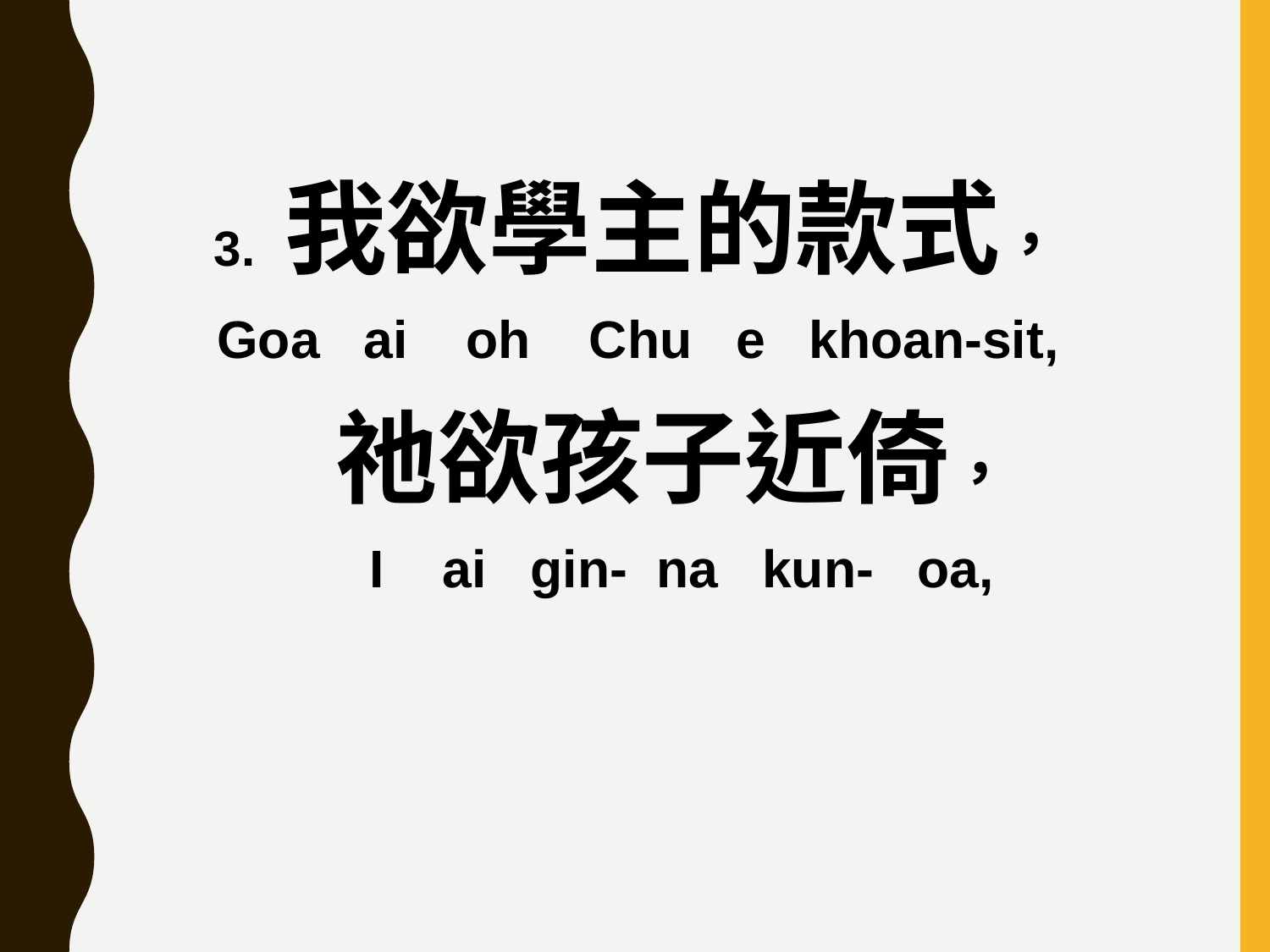

3. 我欲學主的款式，
Goa   ai    oh    Chu   e   khoan-sit,
  祂欲孩子近倚，
      I    ai   gin-  na   kun-   oa,